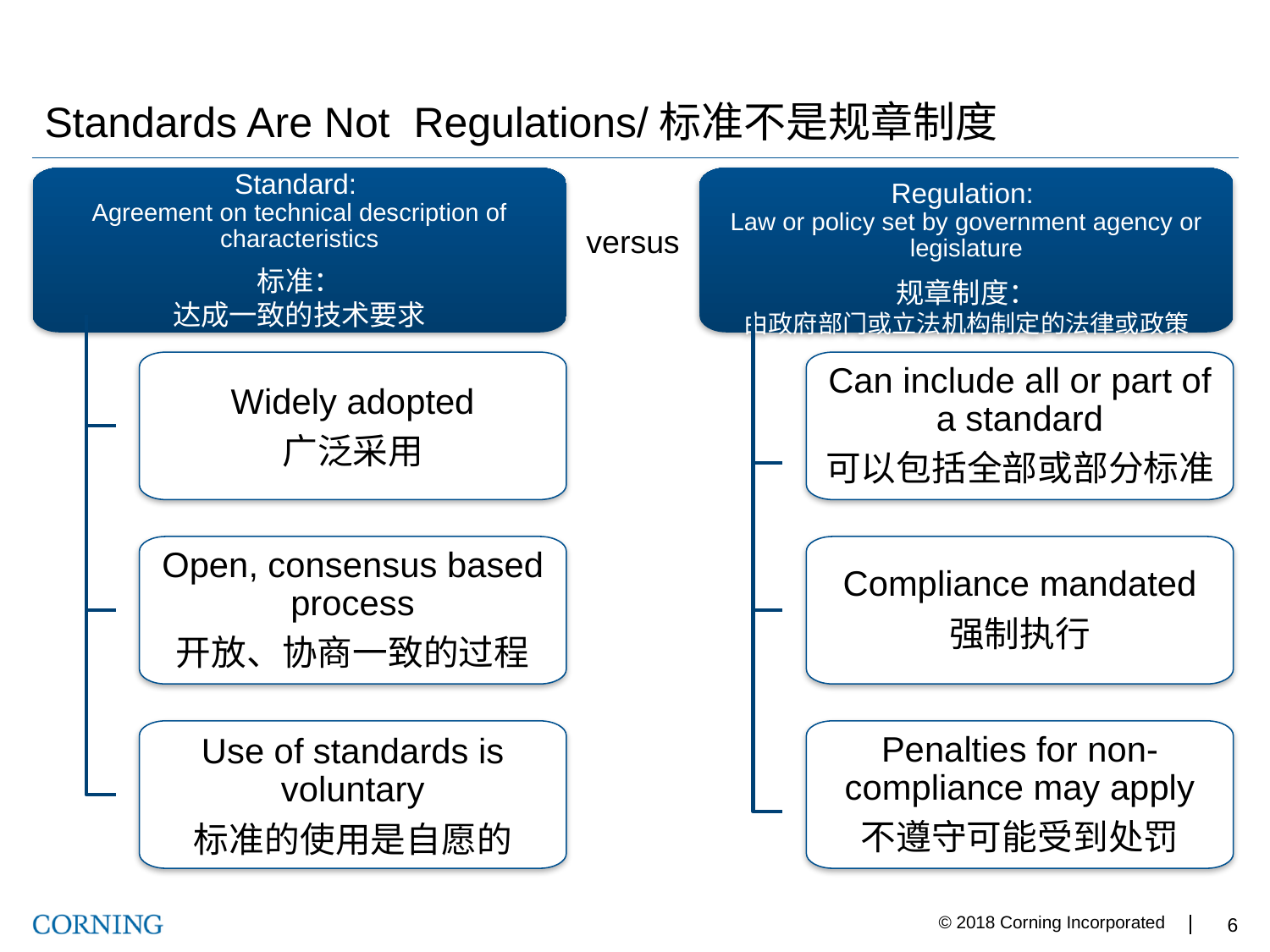

# Standards Are Not  Regulations/标准不是规章制度

Standard:
Agreement on technical description of characteristics
标准：
达成一致的技术要求

Widely adopted
广泛采用

Open, consensus based process
开放、协商一致的过程

Use of standards is voluntary
标准的使用是自愿的

Regulation:
Law or policy set by government agency or legislature
规章制度：
由政府部门或立法机构制定的法律或政策

Can include all or part of a standard
可以包括全部或部分标准
Compliance mandated
强制执行
Penalties for non-compliance may apply
不遵守可能受到处罚
versus